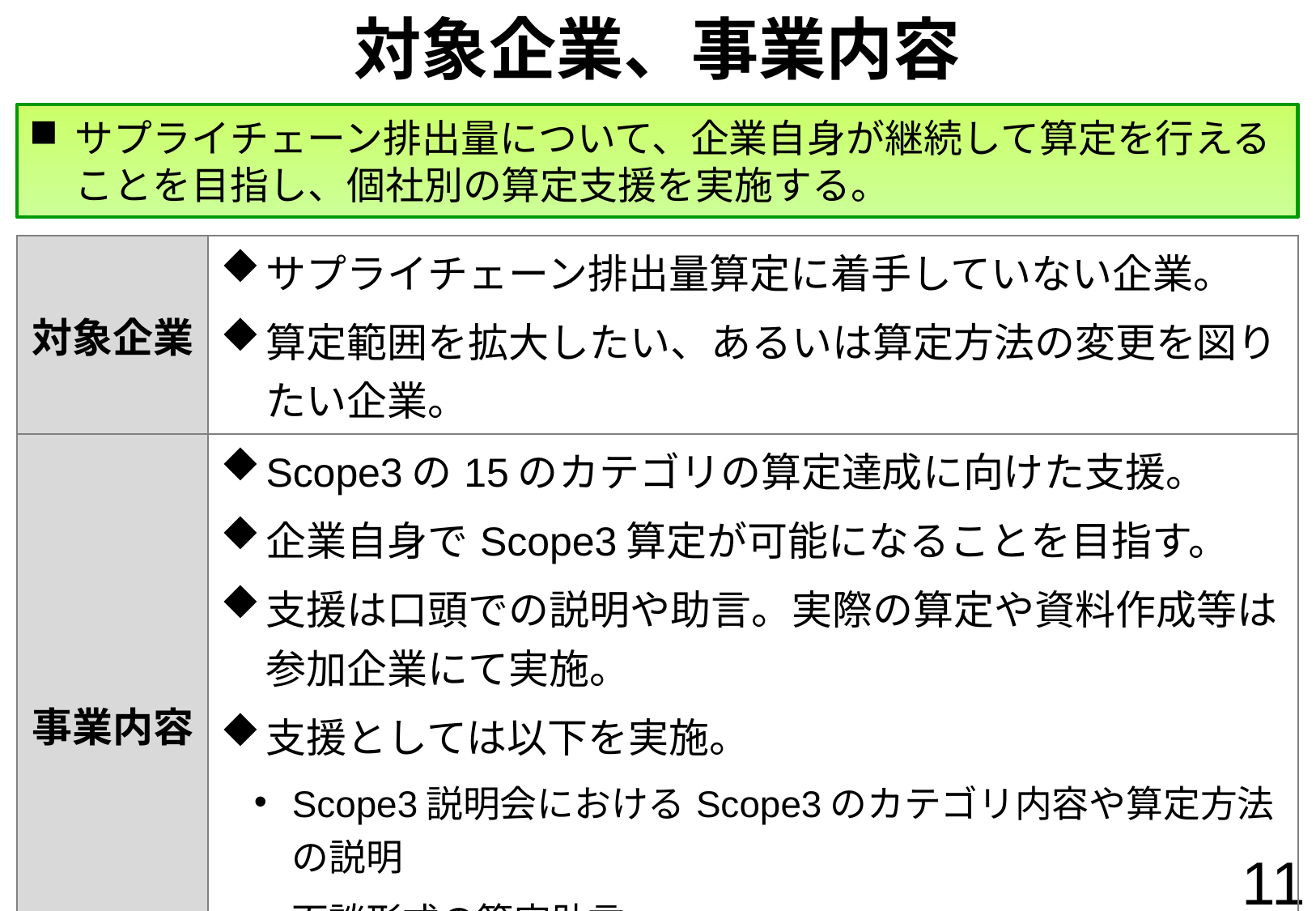

# 対象企業、事業内容
サプライチェーン排出量について、企業自身が継続して算定を行えることを目指し、個社別の算定支援を実施する。
| 対象企業 | サプライチェーン排出量算定に着手していない企業。 算定範囲を拡大したい、あるいは算定方法の変更を図りたい企業。 |
| --- | --- |
| 事業内容 | Scope3の15のカテゴリの算定達成に向けた支援。 企業自身でScope3算定が可能になることを目指す。 支援は口頭での説明や助言。実際の算定や資料作成等は参加企業にて実施。 支援としては以下を実施。 Scope3説明会におけるScope3のカテゴリ内容や算定方法の説明 面談形式の算定助言 メール、電話等による質問事項への対応 |
11